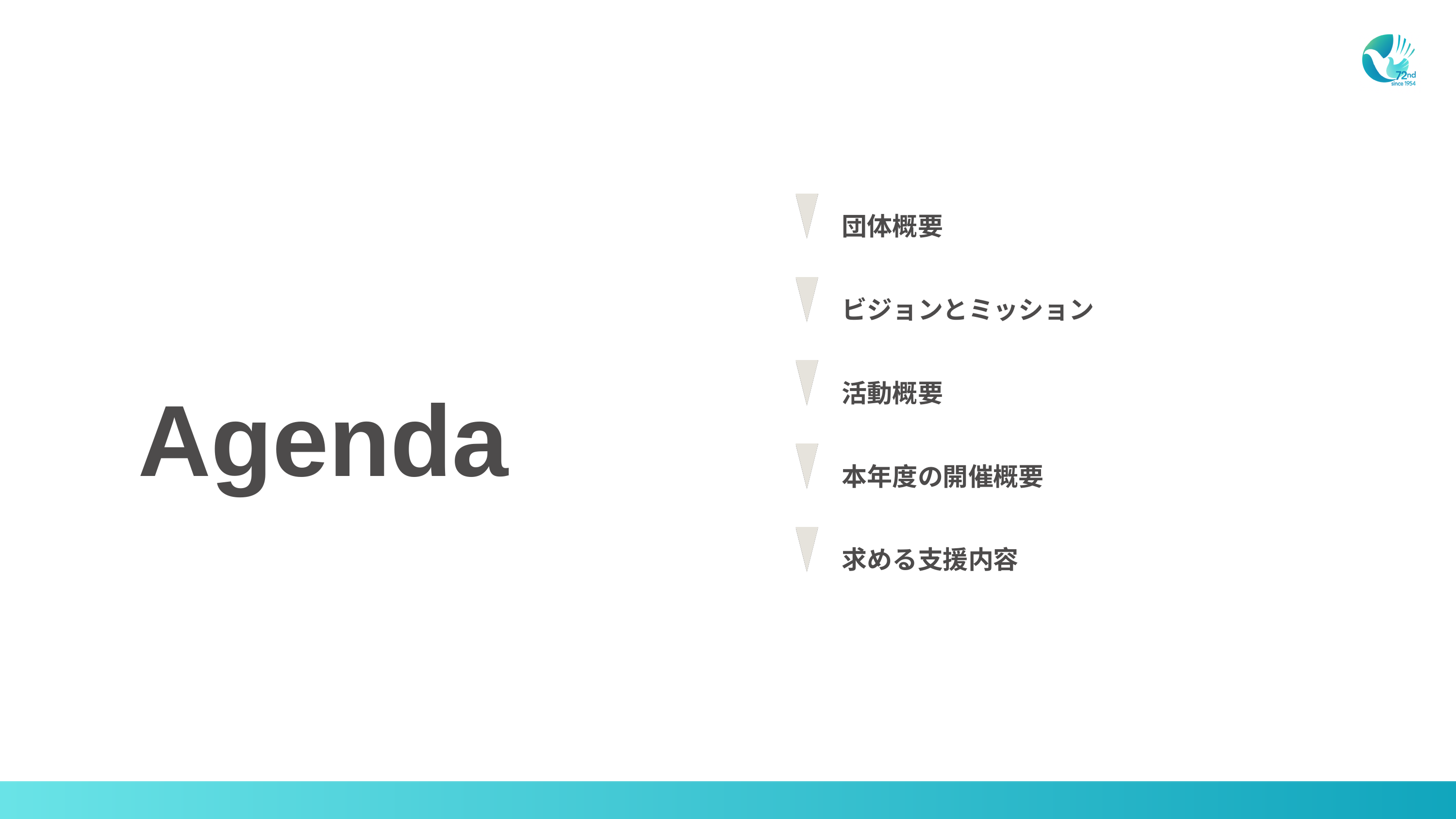

団体概要

ビジョンとミッション

Agenda
活動概要

本年度の開催概要

求める支援内容